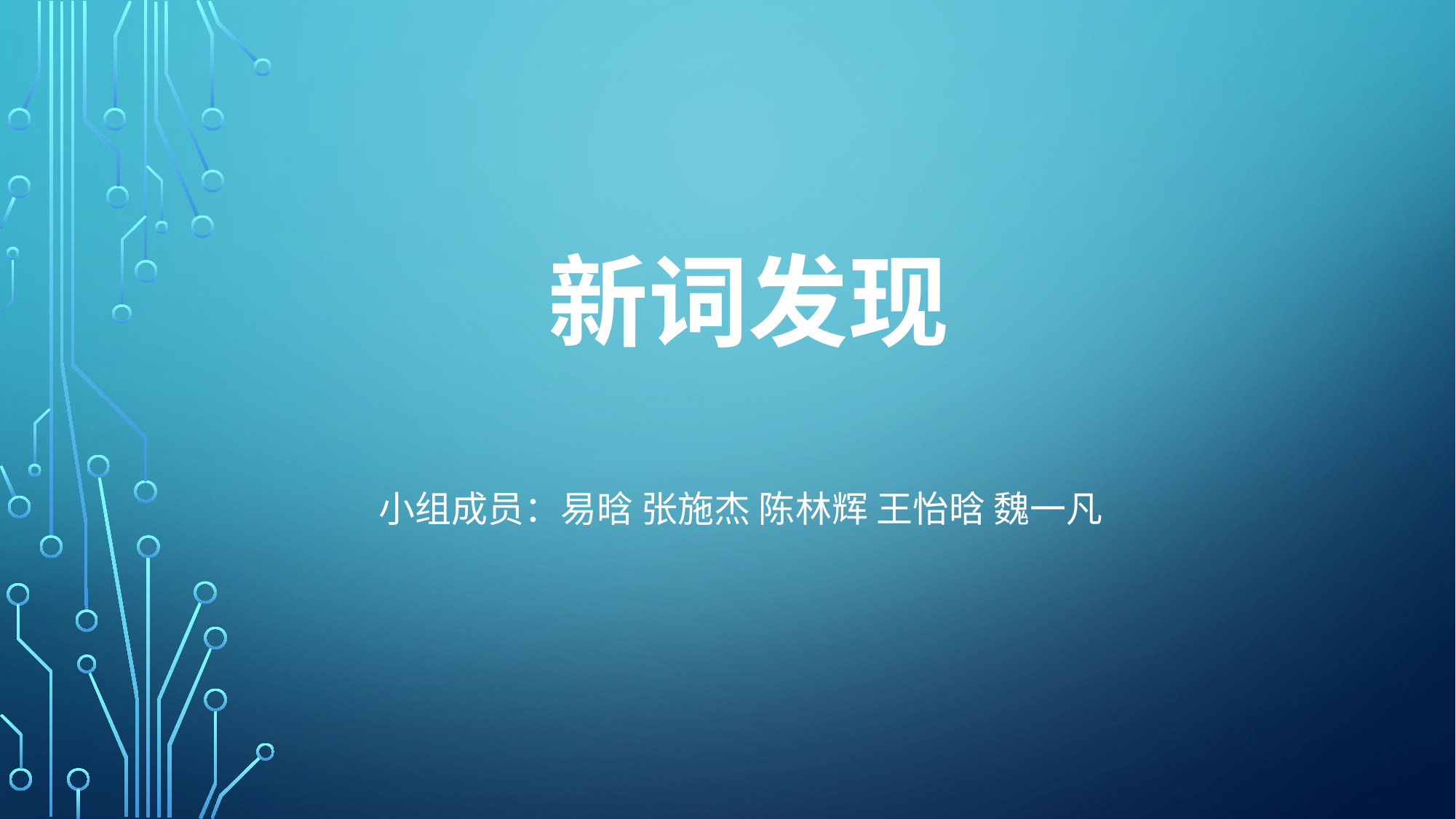

# 新词发现
小组成员：易晗 张施杰 陈林辉 王怡晗 魏一凡